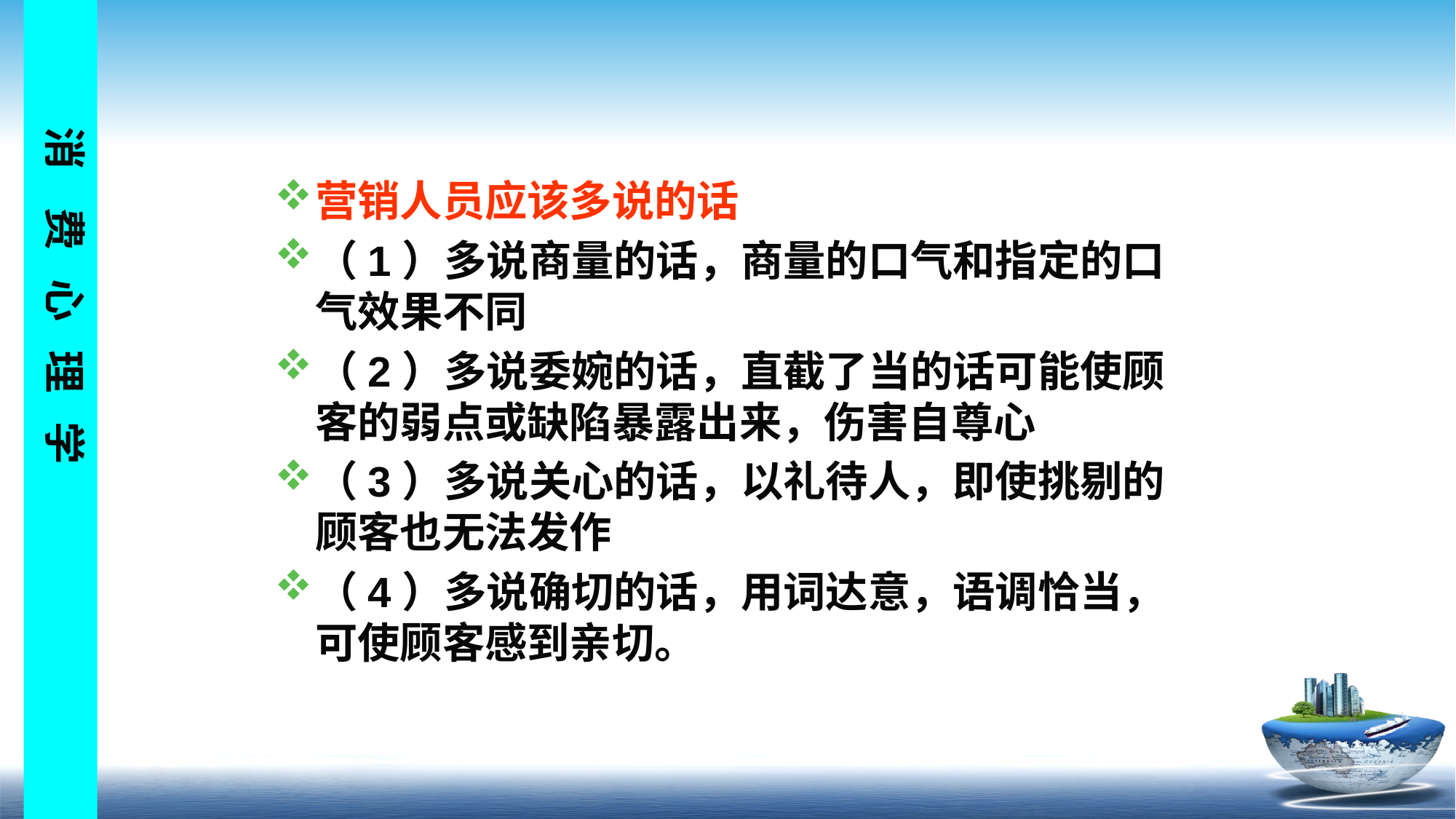

营销人员应该多说的话
（1）多说商量的话，商量的口气和指定的口气效果不同
（2）多说委婉的话，直截了当的话可能使顾客的弱点或缺陷暴露出来，伤害自尊心
（3）多说关心的话，以礼待人，即使挑剔的顾客也无法发作
（4）多说确切的话，用词达意，语调恰当，可使顾客感到亲切。